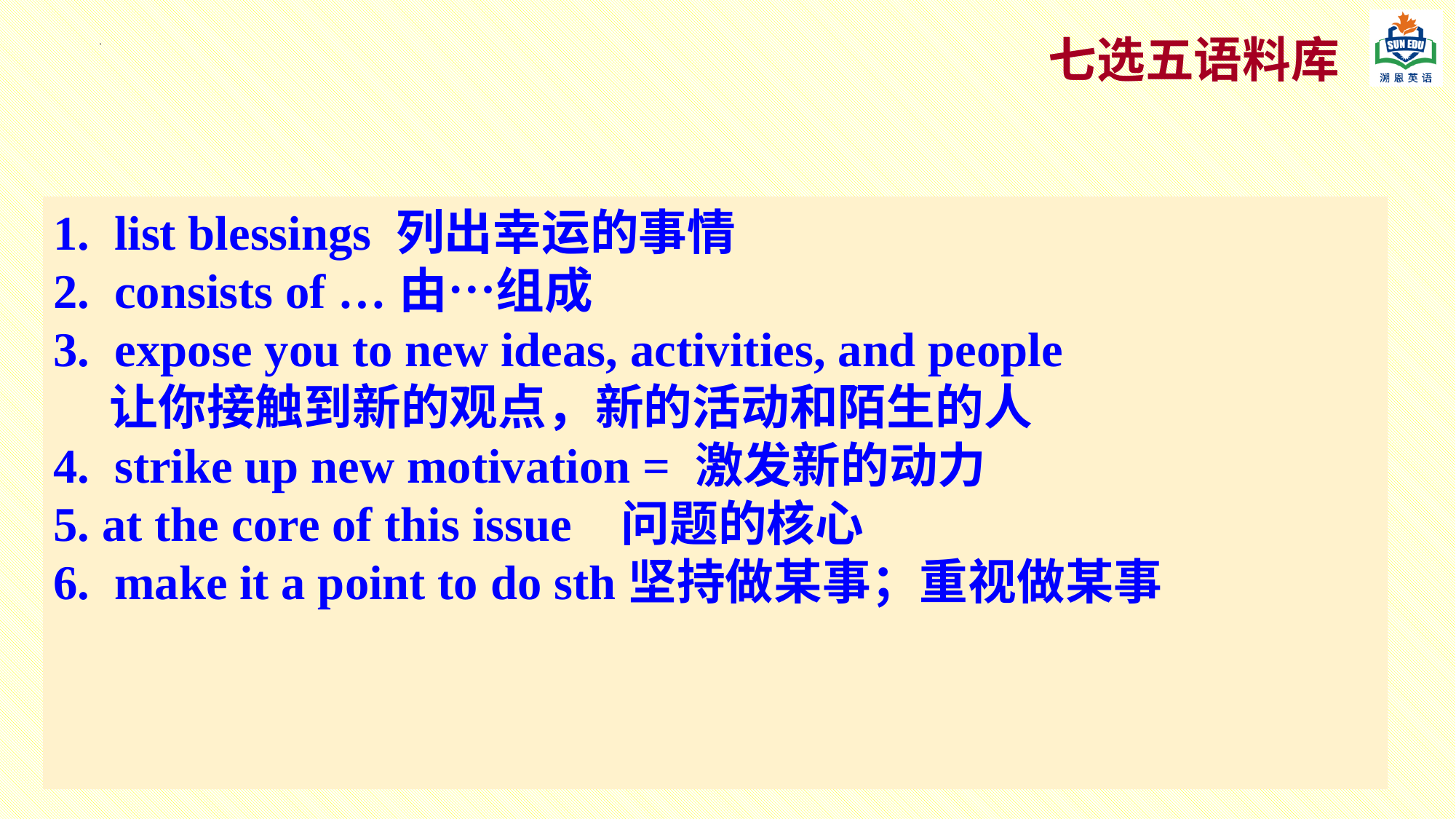

七选五语料库
1.  list blessings 列出幸运的事情
2.  consists of …由…组成
expose you to new ideas, activities, and people
    让你接触到新的观点，新的活动和陌生的人
4.  strike up new motivation = 激发新的动力
5. at the core of this issue   问题的核心
6.  make it a point to do sth坚持做某事；重视做某事